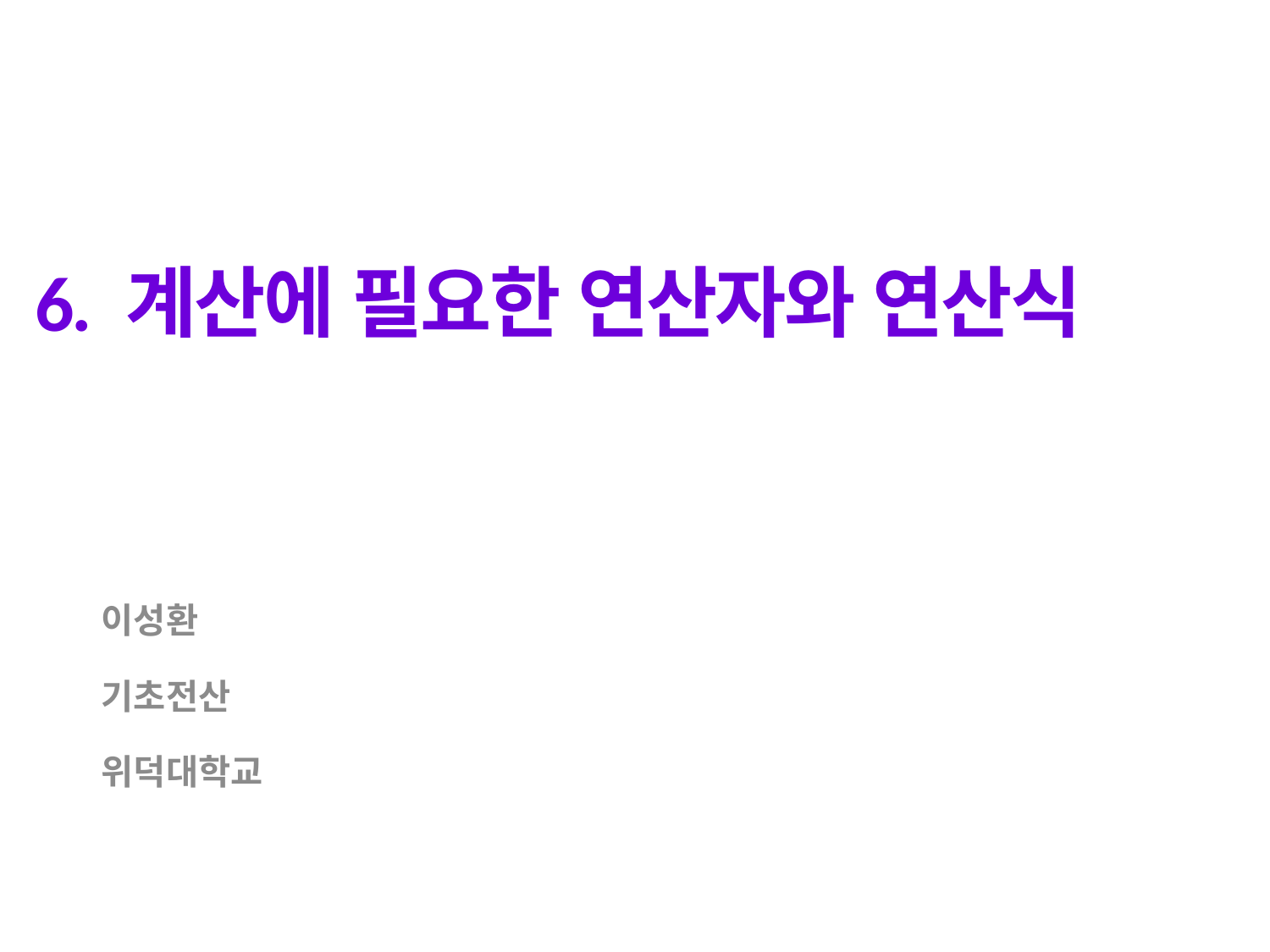

# 6. 계산에 필요한 연산자와 연산식
이성환

기초전산

위덕대학교